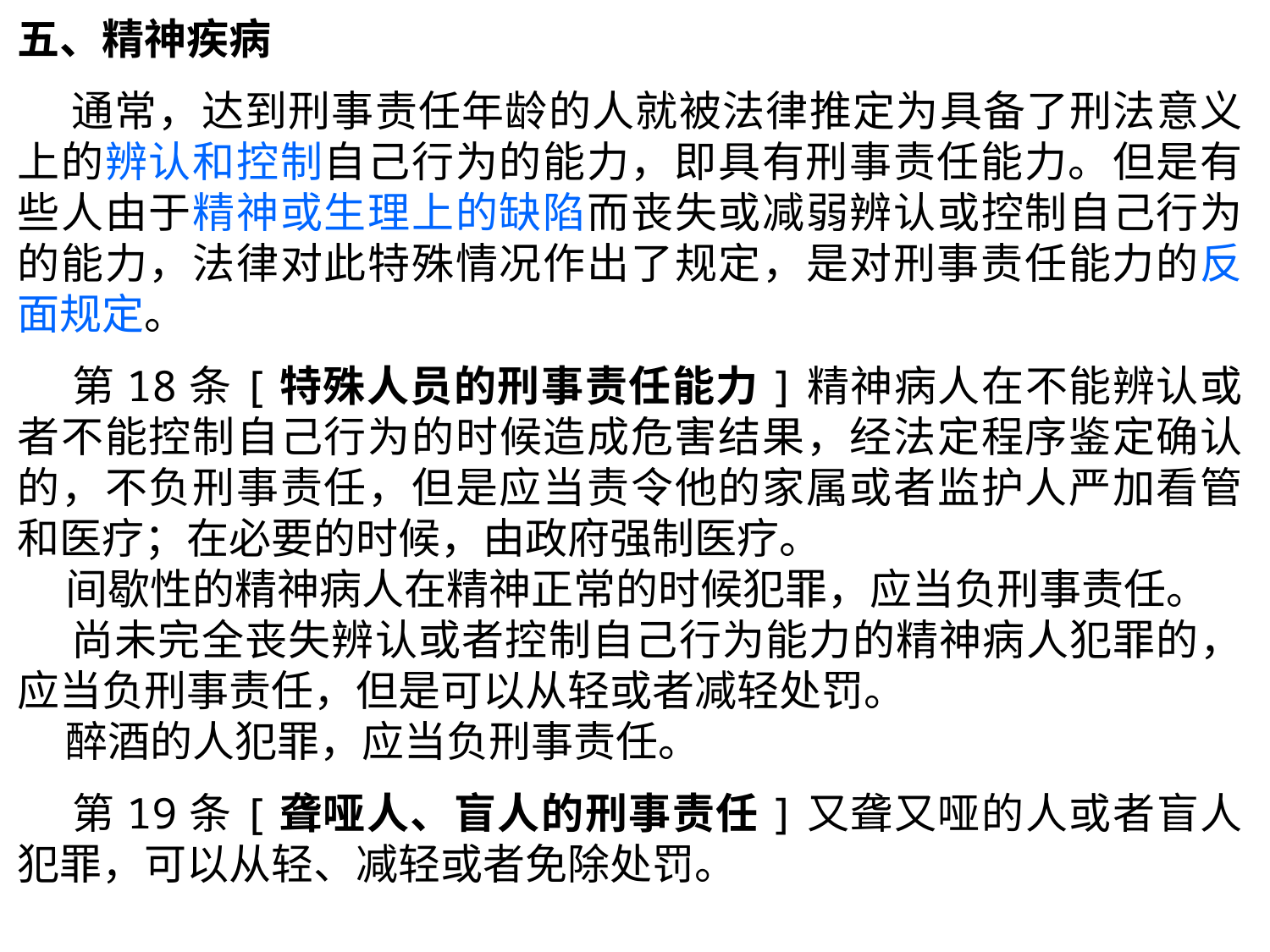

五、精神疾病

    通常，达到刑事责任年龄的人就被法律推定为具备了刑法意义上的辨认和控制自己行为的能力，即具有刑事责任能力。但是有些人由于精神或生理上的缺陷而丧失或减弱辨认或控制自己行为的能力，法律对此特殊情况作出了规定，是对刑事责任能力的反面规定。

    第18条[特殊人员的刑事责任能力]精神病人在不能辨认或者不能控制自己行为的时候造成危害结果，经法定程序鉴定确认的，不负刑事责任，但是应当责令他的家属或者监护人严加看管和医疗；在必要的时候，由政府强制医疗。
    间歇性的精神病人在精神正常的时候犯罪，应当负刑事责任。
    尚未完全丧失辨认或者控制自己行为能力的精神病人犯罪的，应当负刑事责任，但是可以从轻或者减轻处罚。
    醉酒的人犯罪，应当负刑事责任。

    第19条[聋哑人、盲人的刑事责任]又聋又哑的人或者盲人犯罪，可以从轻、减轻或者免除处罚。